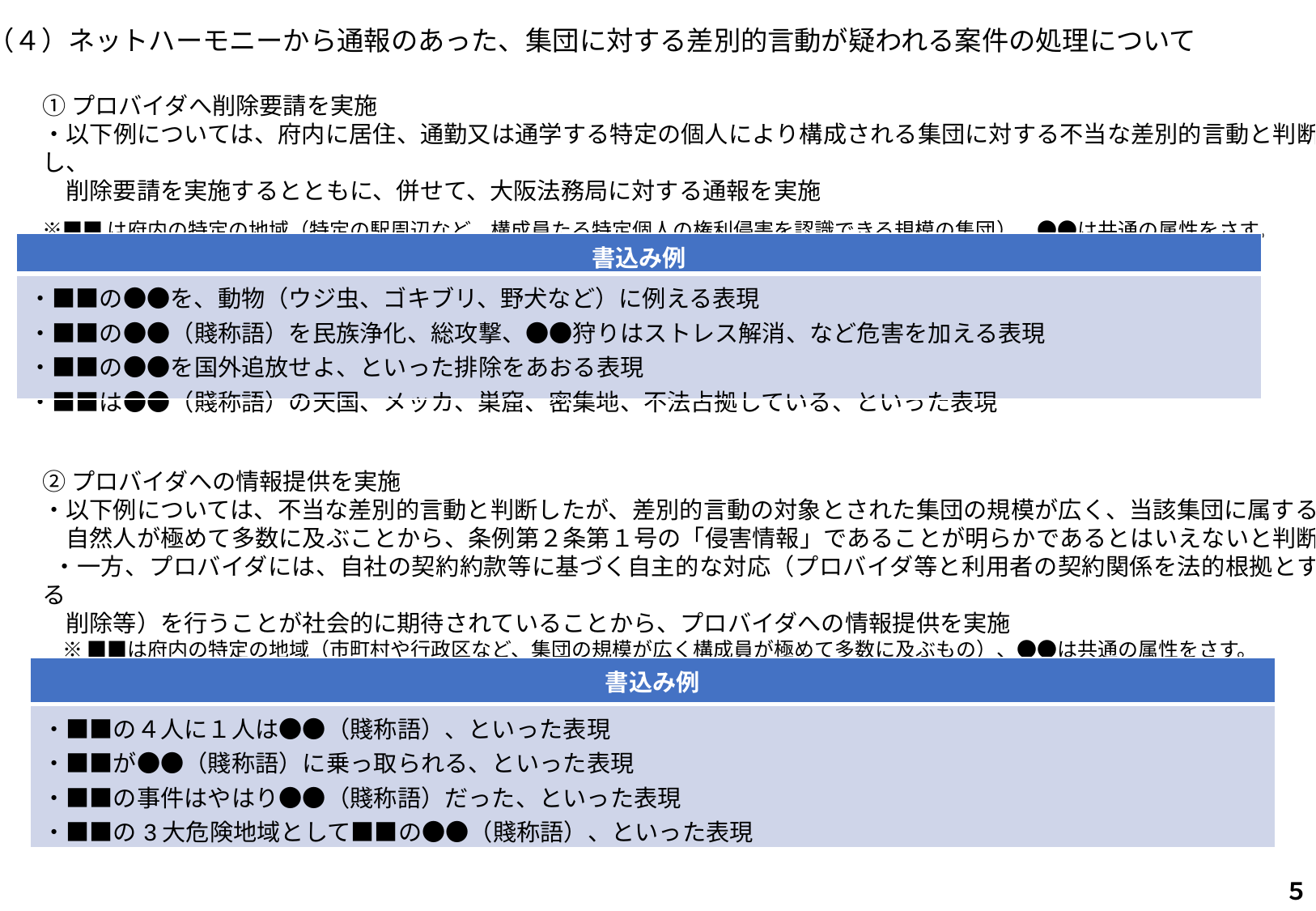

（４）ネットハーモニーから通報のあった、集団に対する差別的言動が疑われる案件の処理について
①プロバイダへ削除要請を実施
・以下例については、府内に居住、通勤又は通学する特定の個人により構成される集団に対する不当な差別的言動と判断し、
　削除要請を実施するとともに、併せて、大阪法務局に対する通報を実施
※■■は府内の特定の地域（特定の駅周辺など、構成員たる特定個人の権利侵害を認識できる規模の集団）、●●は共通の属性をさす。
| 書込み例 |
| --- |
| ・■■の●●を、動物（ウジ虫、ゴキブリ、野犬など）に例える表現 ・■■の●●（賤称語）を民族浄化、総攻撃、●●狩りはストレス解消、など危害を加える表現 ・■■の●●を国外追放せよ、といった排除をあおる表現 ・■■は●●（賤称語）の天国、メッカ、巣窟、密集地、不法占拠している、といった表現 |
②プロバイダへの情報提供を実施
・以下例については、不当な差別的言動と判断したが、差別的言動の対象とされた集団の規模が広く、当該集団に属する
　自然人が極めて多数に及ぶことから、条例第２条第１号の「侵害情報」であることが明らかであるとはいえないと判断
 ・一方、プロバイダには、自社の契約約款等に基づく自主的な対応（プロバイダ等と利用者の契約関係を法的根拠とする
　削除等）を行うことが社会的に期待されていることから、プロバイダへの情報提供を実施
　※ ■■は府内の特定の地域（市町村や行政区など、集団の規模が広く構成員が極めて多数に及ぶもの）、●●は共通の属性をさす。

| 書込み例 |
| --- |
| ・■■の４人に１人は●●（賤称語）、といった表現 ・■■が●●（賤称語）に乗っ取られる、といった表現 ・■■の事件はやはり●●（賤称語）だった、といった表現 ・■■の3大危険地域として■■の●●（賤称語）、といった表現 |
５